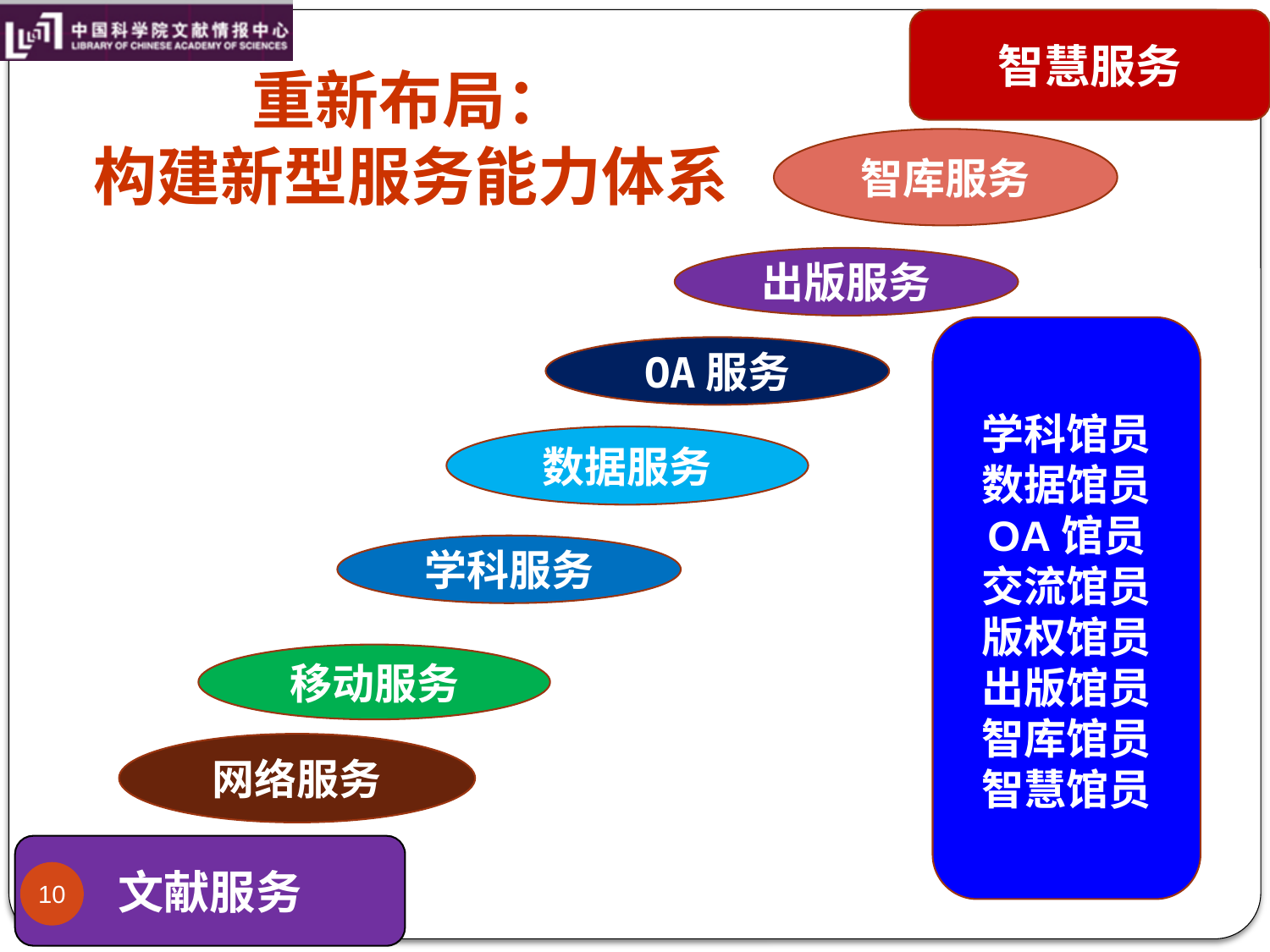

智慧服务
# 重新布局： 构建新型服务能力体系
智库服务
出版服务

学科馆员
数据馆员
OA馆员
交流馆员
版权馆员
出版馆员
智库馆员
智慧馆员

OA服务
数据服务
学科服务
移动服务
网络服务
文献服务

10